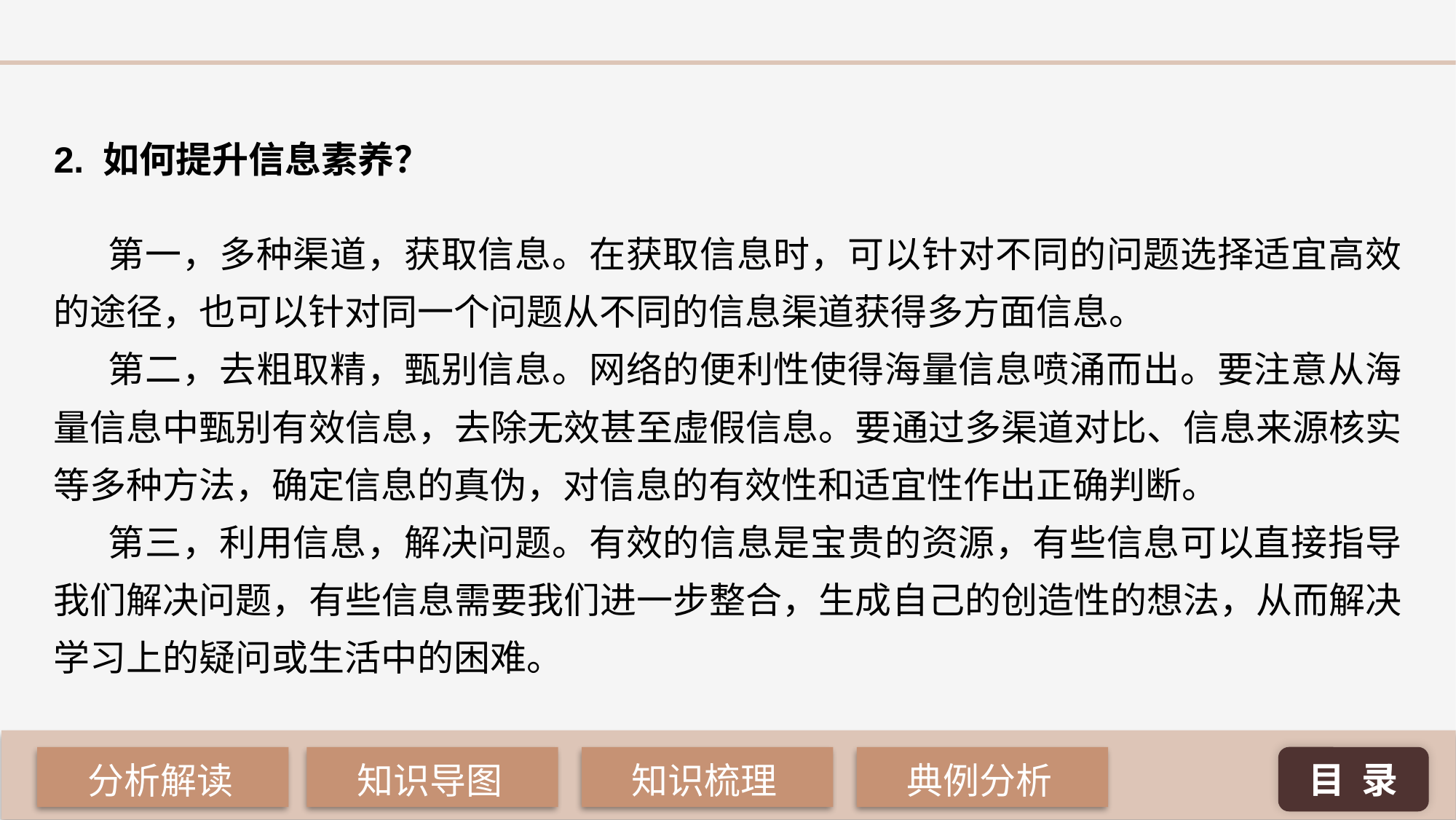

2. 如何提升信息素养？
第一，多种渠道，获取信息。在获取信息时，可以针对不同的问题选择适宜高效的途径，也可以针对同一个问题从不同的信息渠道获得多方面信息。
第二，去粗取精，甄别信息。网络的便利性使得海量信息喷涌而出。要注意从海量信息中甄别有效信息，去除无效甚至虚假信息。要通过多渠道对比、信息来源核实等多种方法，确定信息的真伪，对信息的有效性和适宜性作出正确判断。
第三，利用信息，解决问题。有效的信息是宝贵的资源，有些信息可以直接指导我们解决问题，有些信息需要我们进一步整合，生成自己的创造性的想法，从而解决学习上的疑问或生活中的困难。